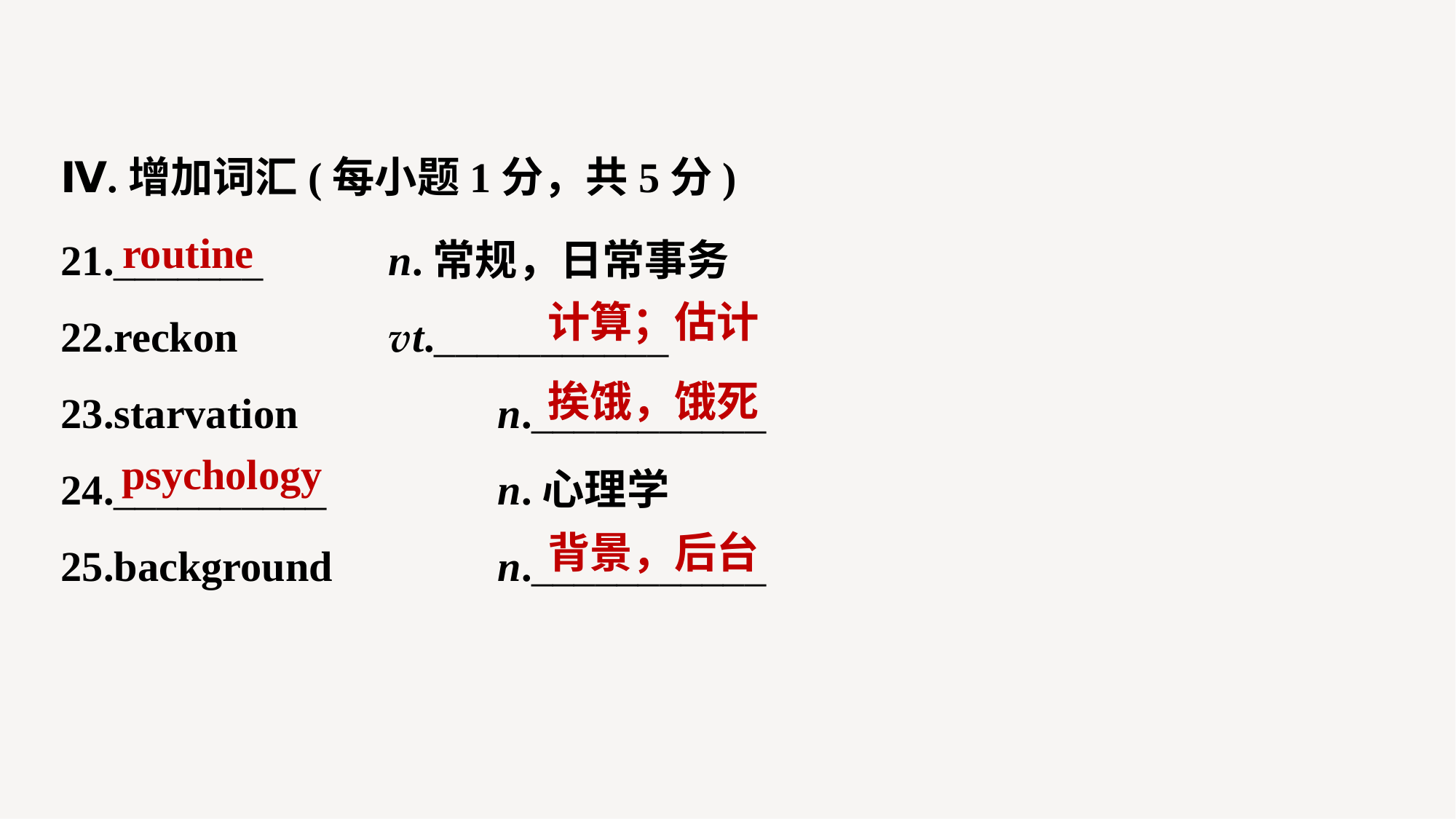

Ⅳ.增加词汇(每小题1分，共5分)
21._______ 		n.常规，日常事务
22.reckon 		vt.___________
23.starvation 		n.___________
24.__________ 		n.心理学
25.background 		n.___________
routine
计算；估计
挨饿，饿死
psychology
背景，后台